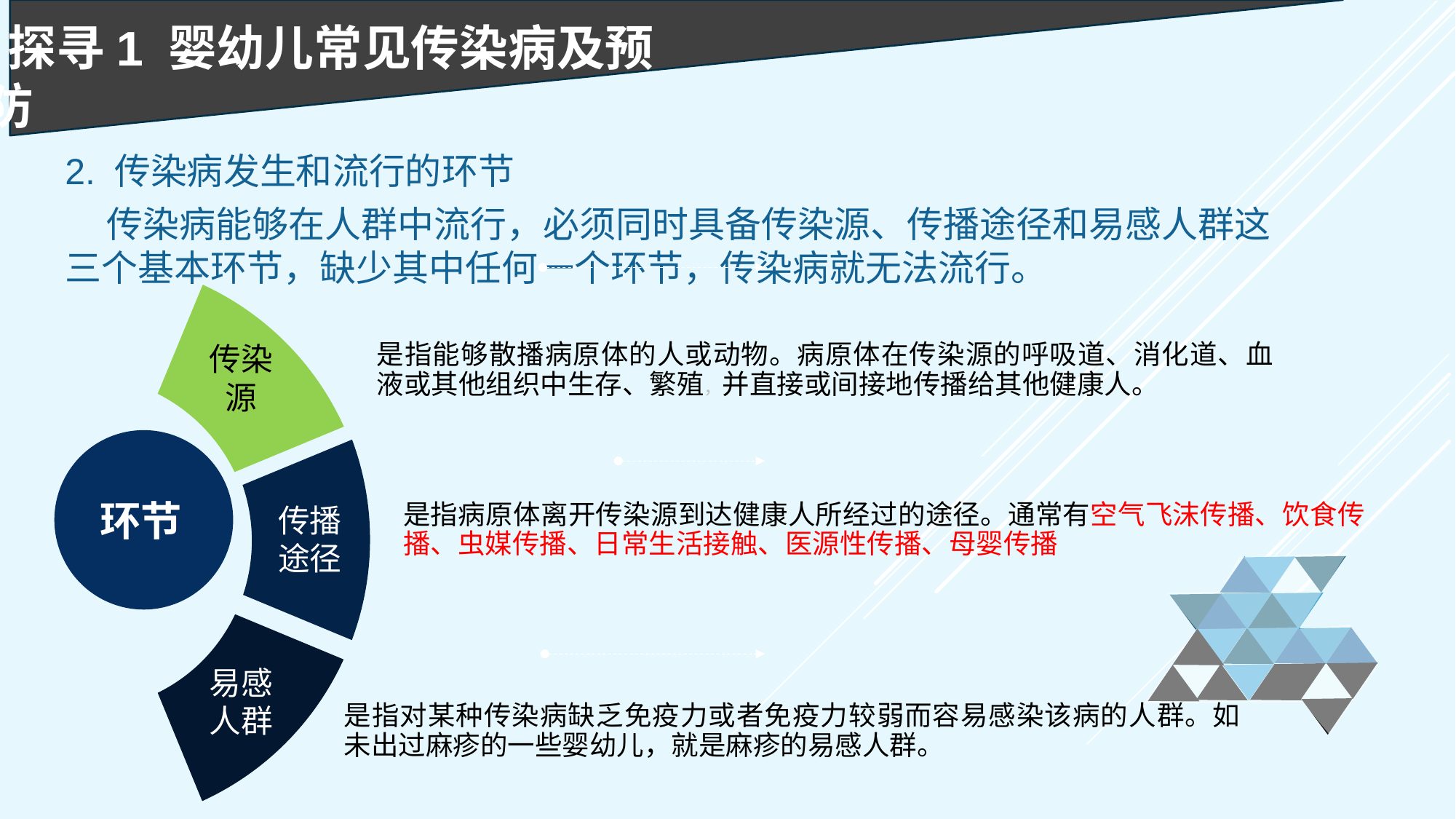

探寻1 婴幼儿常见传染病及预防

2. 传染病发生和流行的环节
    传染病能够在人群中流行，必须同时具备传染源、传播途径和易感人群这三个基本环节，缺少其中任何一个环节，传染病就无法流行。

传染源
是指能够散播病原体的人或动物。病原体在传染源的呼吸道、消化道、血液或其他组织中生存、繁殖，并直接或间接地传播给其他健康人。

环节
是指病原体离开传染源到达健康人所经过的途径。通常有空气飞沫传播、饮食传播、虫媒传播、日常生活接触、医源性传播、母婴传播
传播途径

易感人群
是指对某种传染病缺乏免疫力或者免疫力较弱而容易感染该病的人群。如未出过麻疹的一些婴幼儿，就是麻疹的易感人群。